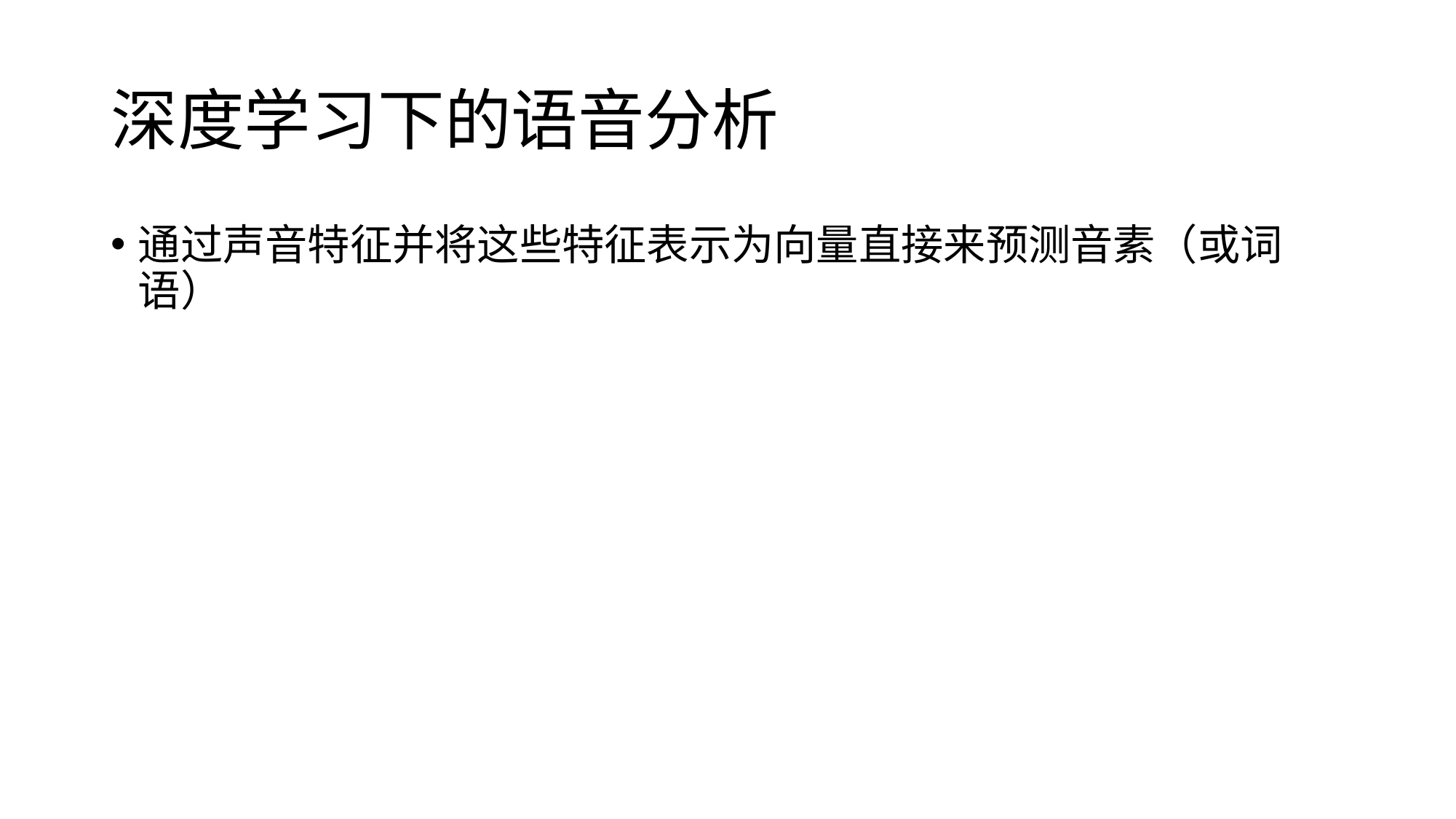

# 深度学习下的语音分析
通过声音特征并将这些特征表示为向量直接来预测音素（或词语）